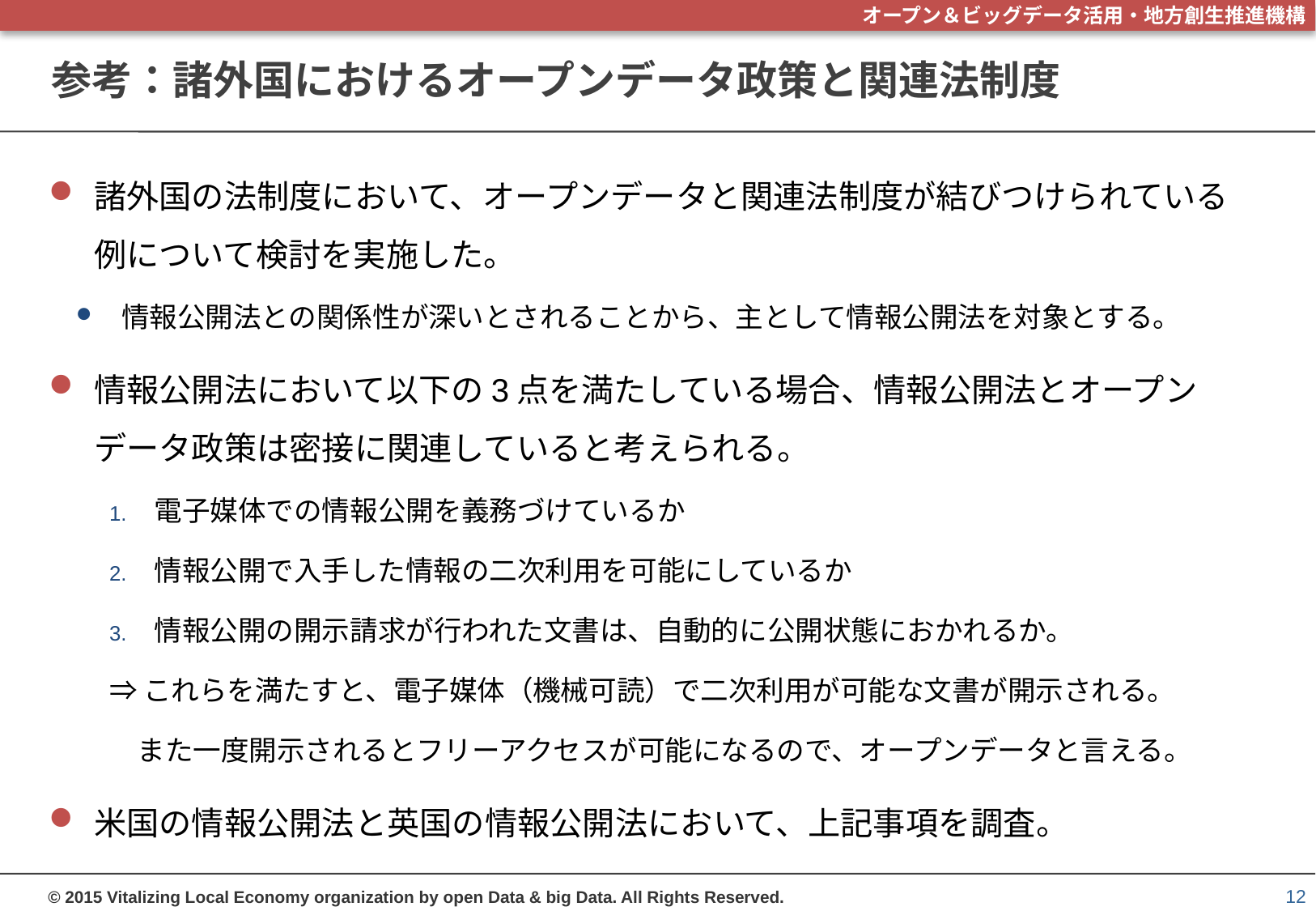

# 参考：諸外国におけるオープンデータ政策と関連法制度
諸外国の法制度において、オープンデータと関連法制度が結びつけられている例について検討を実施した。
情報公開法との関係性が深いとされることから、主として情報公開法を対象とする。
情報公開法において以下の3点を満たしている場合、情報公開法とオープンデータ政策は密接に関連していると考えられる。
電子媒体での情報公開を義務づけているか
情報公開で入手した情報の二次利用を可能にしているか
情報公開の開示請求が行われた文書は、自動的に公開状態におかれるか。
⇒これらを満たすと、電子媒体（機械可読）で二次利用が可能な文書が開示される。
　また一度開示されるとフリーアクセスが可能になるので、オープンデータと言える。
米国の情報公開法と英国の情報公開法において、上記事項を調査。

12